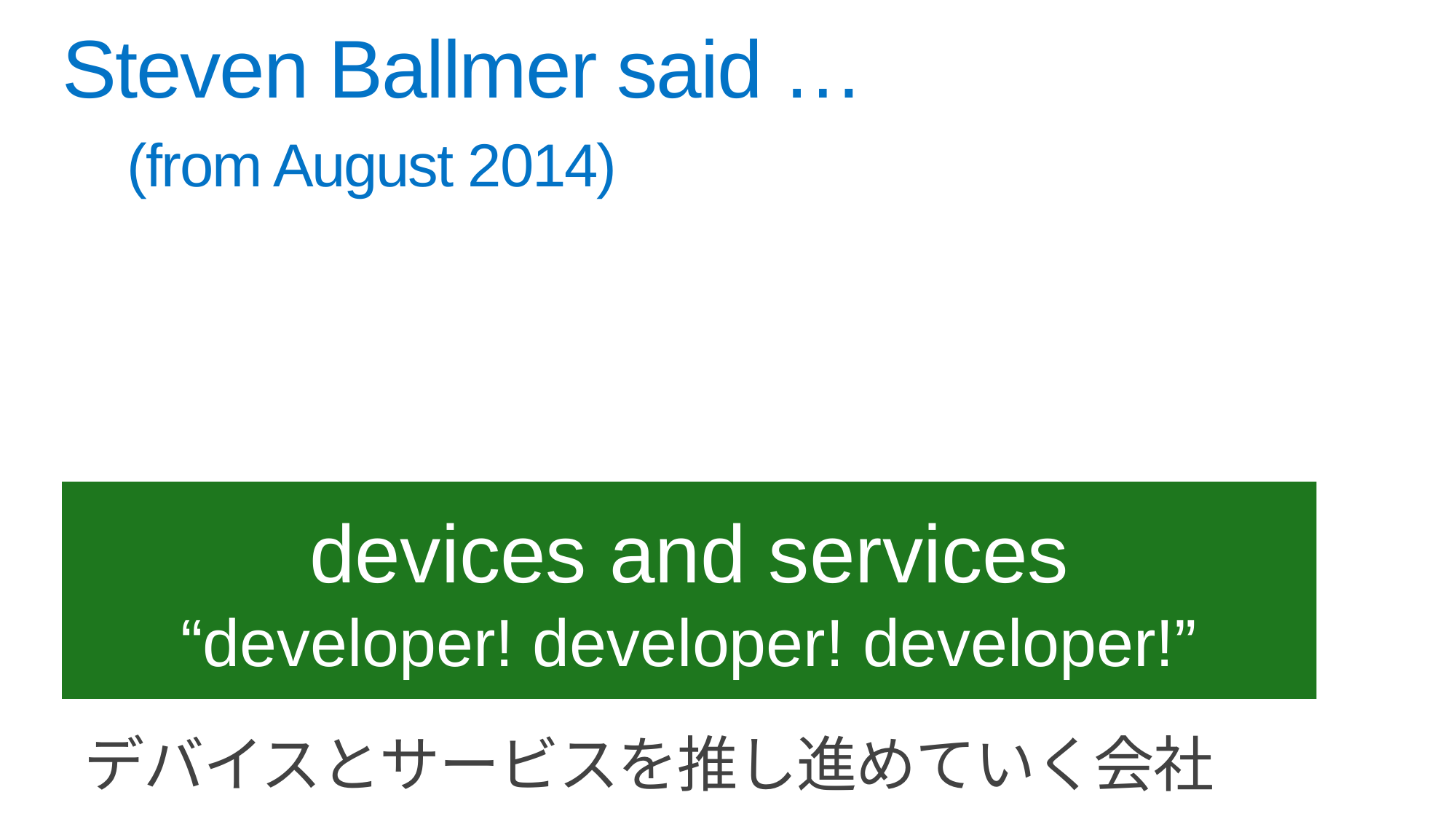

# Steven Ballmer said … (from August 2014)
devices and services
“developer! developer! developer!”
デバイスとサービスを推し進めていく会社